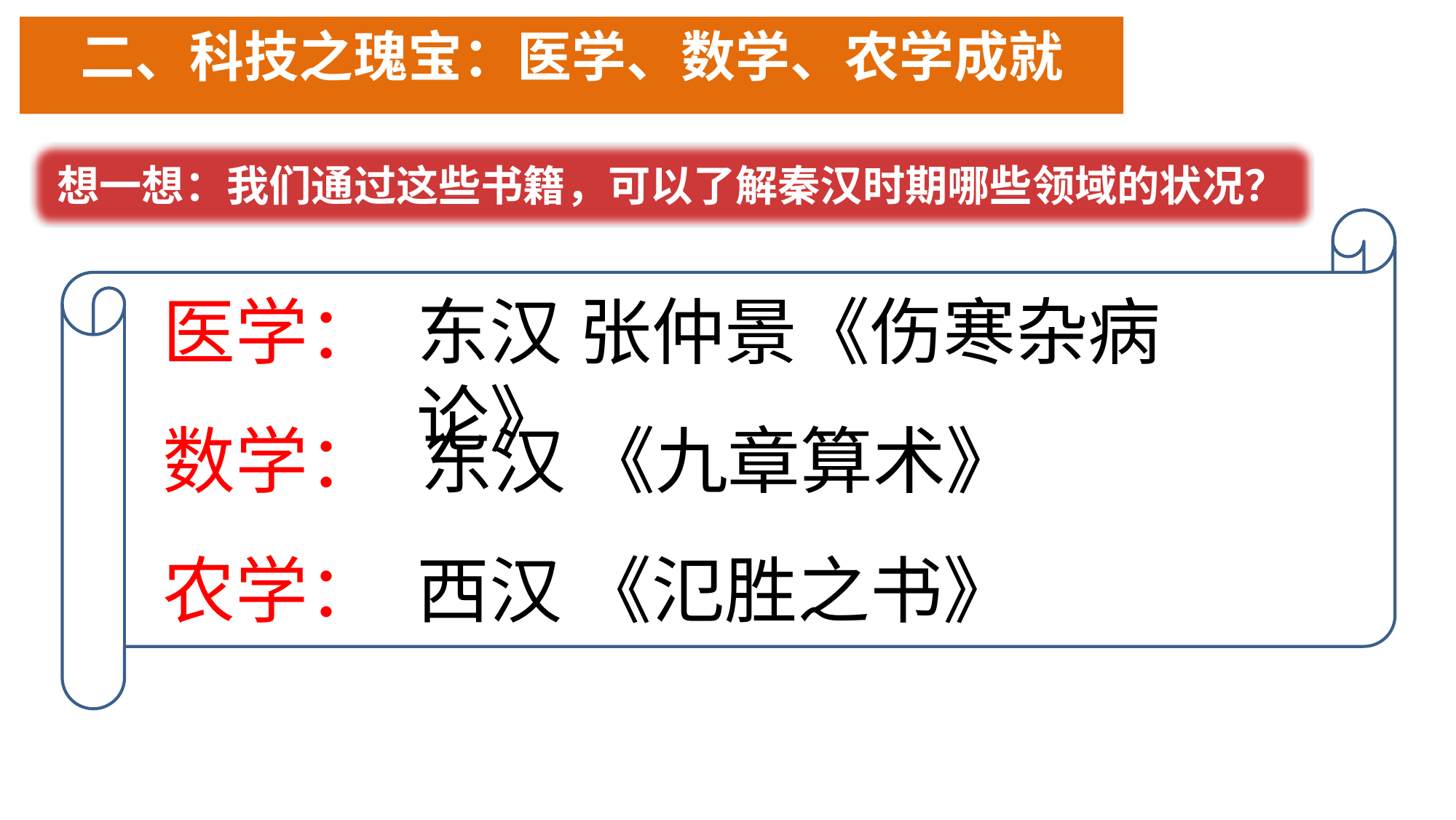

二、科技之瑰宝：医学、数学、农学成就
想一想：我们通过这些书籍，可以了解秦汉时期哪些领域的状况？

医学：
东汉 张仲景《伤寒杂病论》
数学：
东汉 《九章算术》
西汉 《氾胜之书》
农学：